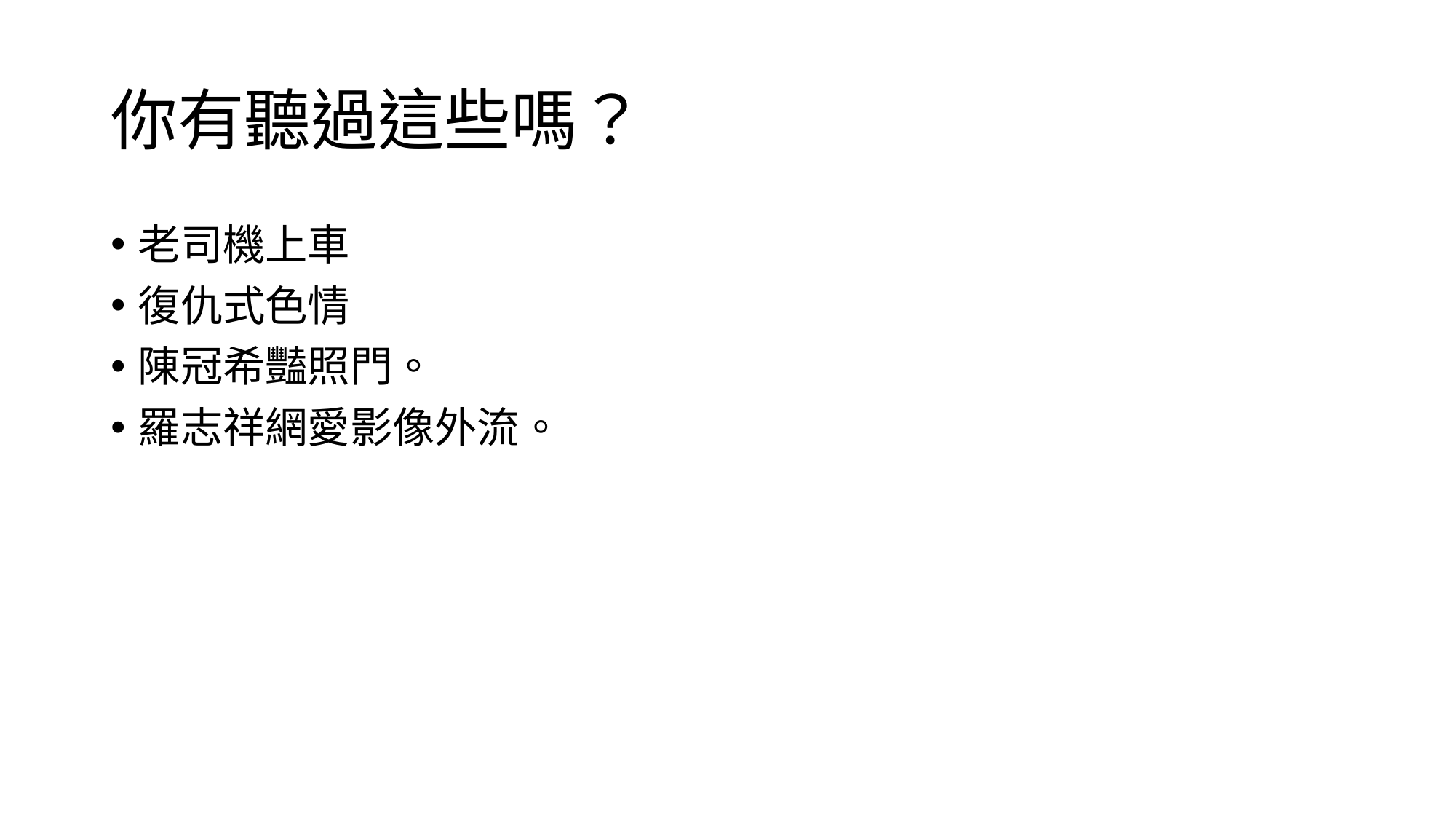

# 你有聽過這些嗎？
老司機上車
復仇式色情
陳冠希豔照門。
羅志祥網愛影像外流。